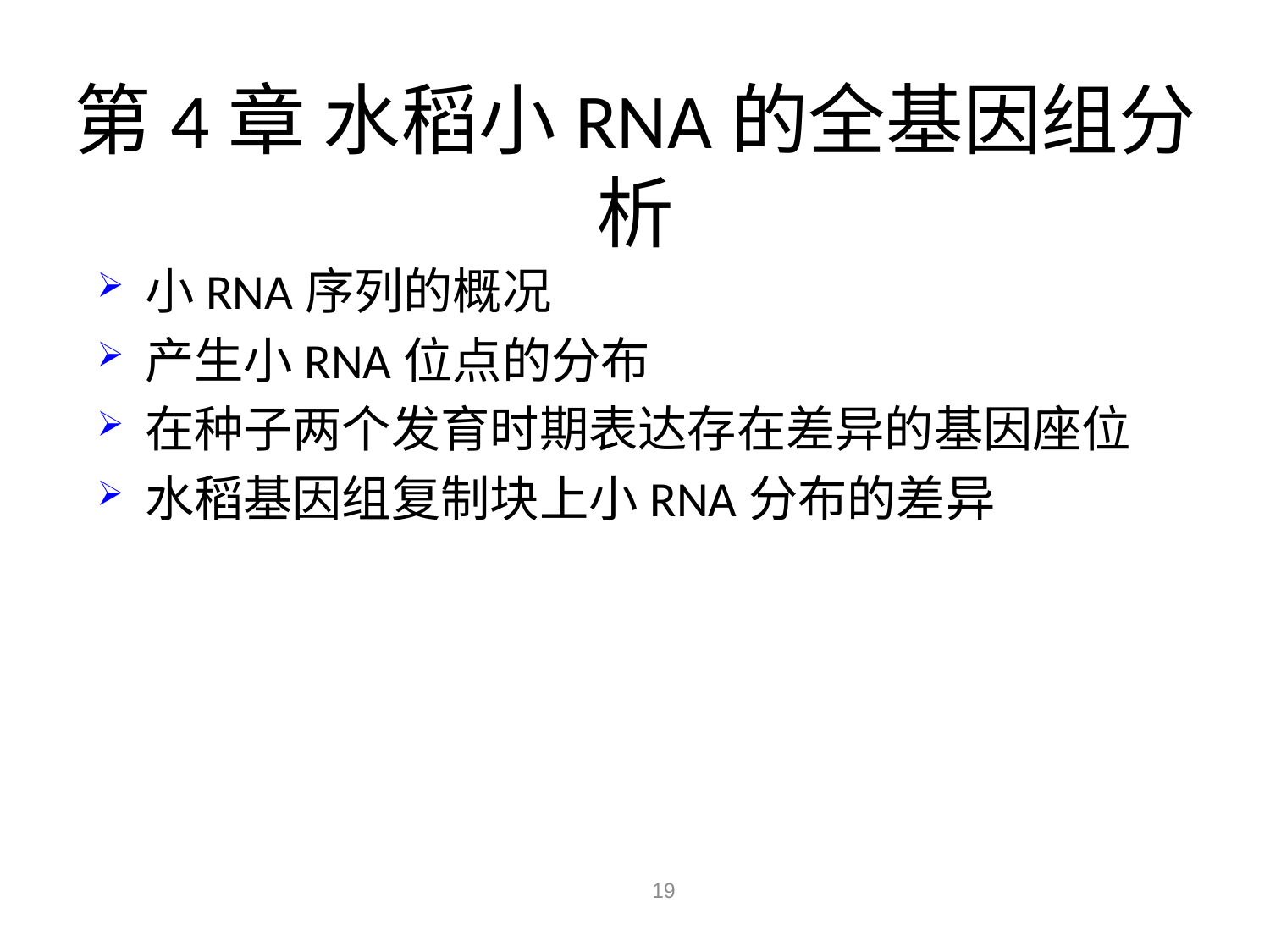

# 第4章 水稻小RNA的全基因组分析
小RNA序列的概况
产生小RNA位点的分布
在种子两个发育时期表达存在差异的基因座位
水稻基因组复制块上小RNA分布的差异
19